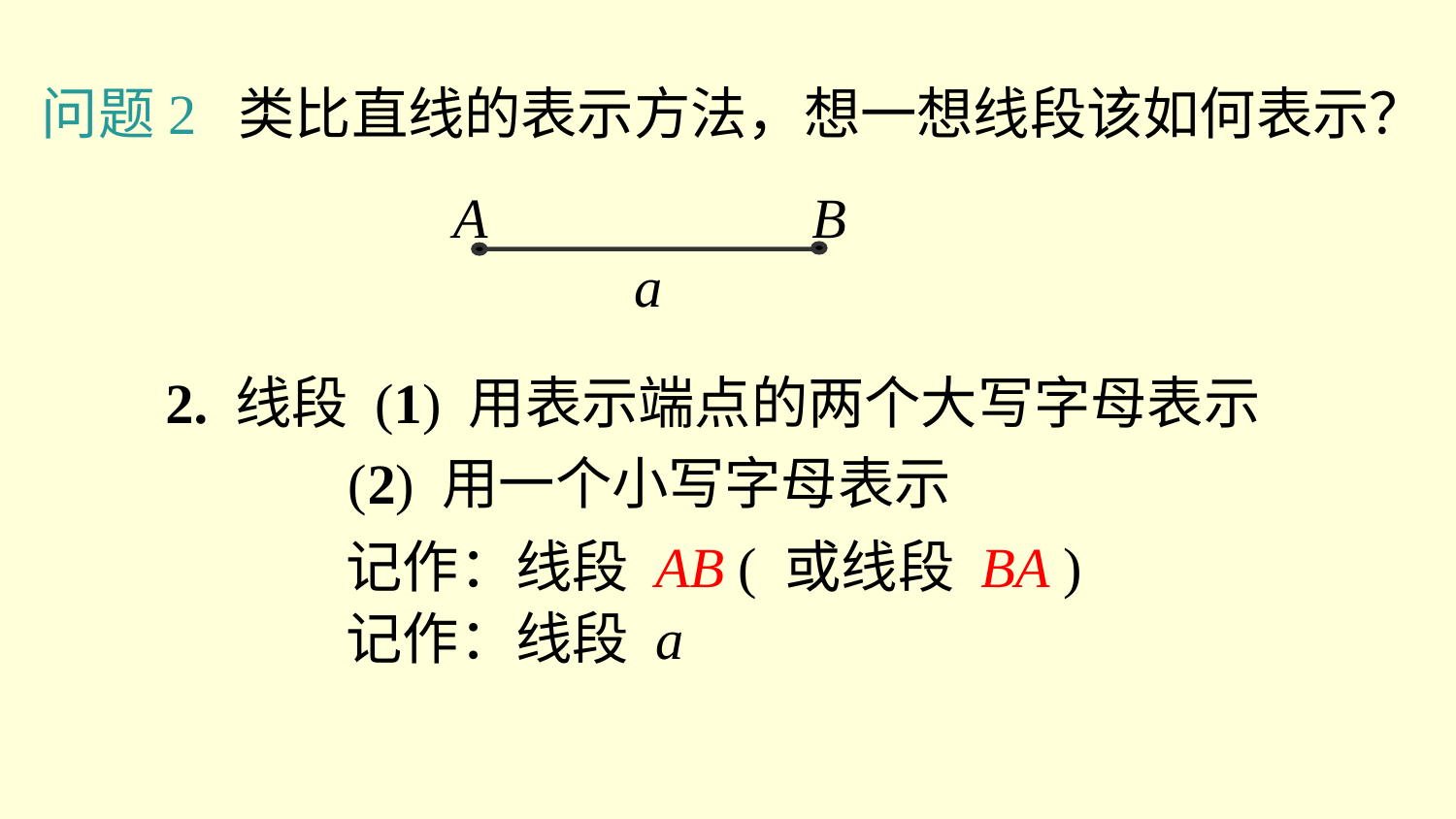

问题2  类比直线的表示方法，想一想线段该如何表示？
A
B
a

2. 线段 (1) 用表示端点的两个大写字母表示
             (2) 用一个小写字母表示

记作：线段 AB ( 或线段 BA )
记作：线段 a